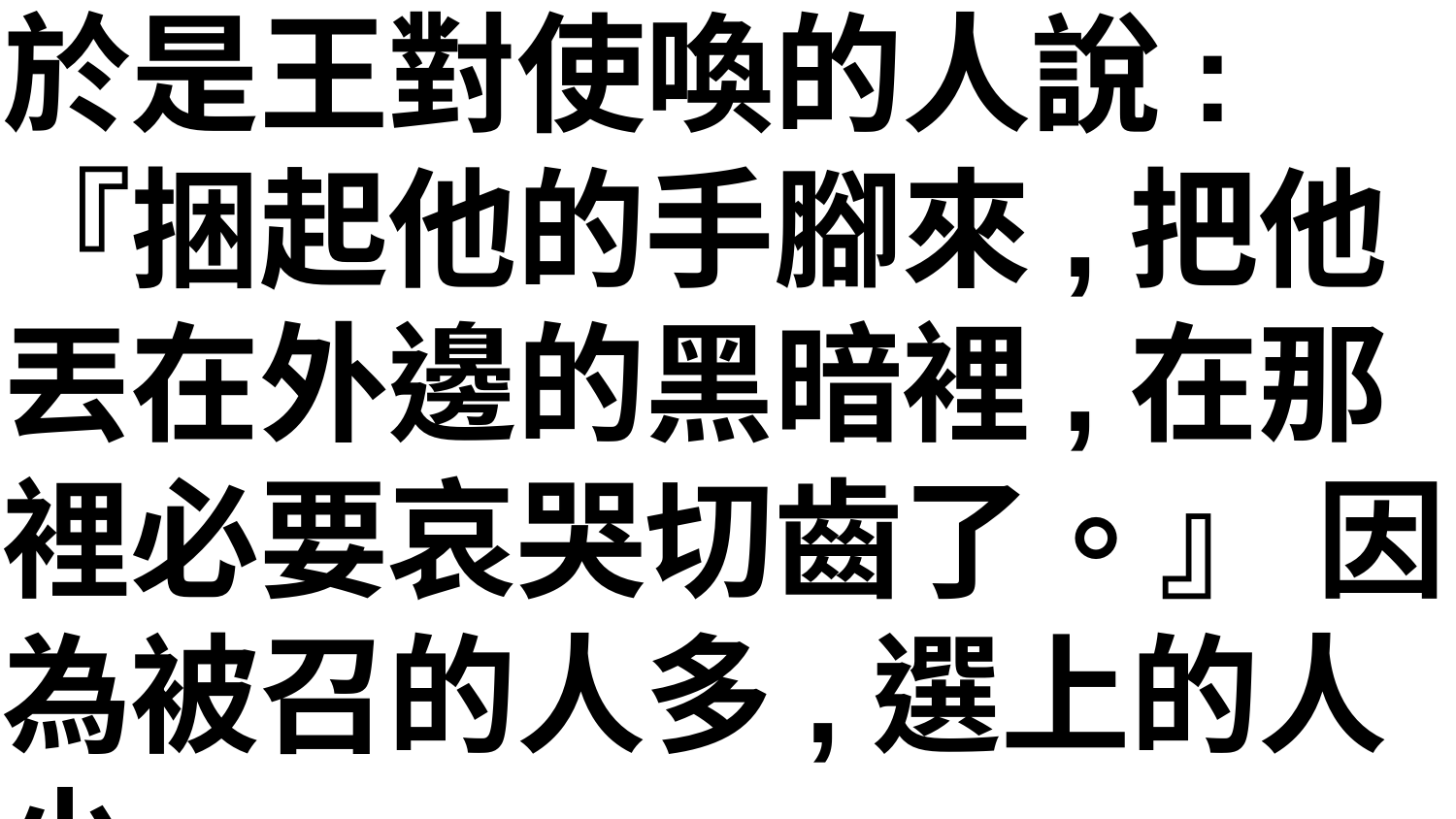

於是王對使喚的人說:『捆起他的手腳來, 把他丟在外邊的黑暗裡, 在那裡必要哀哭切齒了。』 因為被召的人多, 選上的人少。」